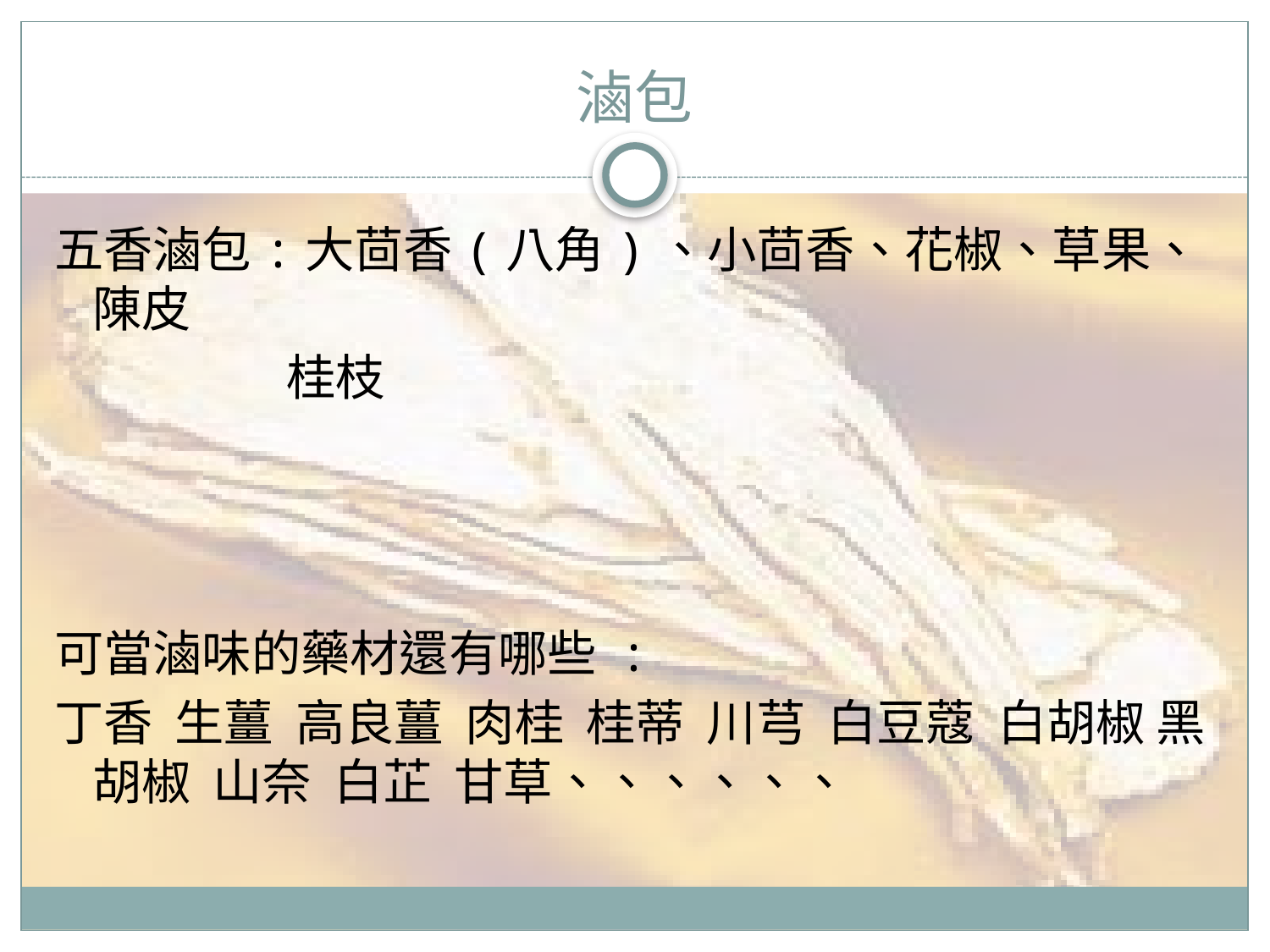

# 滷包
五香滷包:大茴香(八角)、小茴香、花椒、草果、陳皮
                    桂枝

可當滷味的藥材還有哪些 :
丁香  生薑  高良薑  肉桂  桂蒂  川芎  白豆蔻  白胡椒 黑胡椒  山奈  白芷  甘草、、、、、、